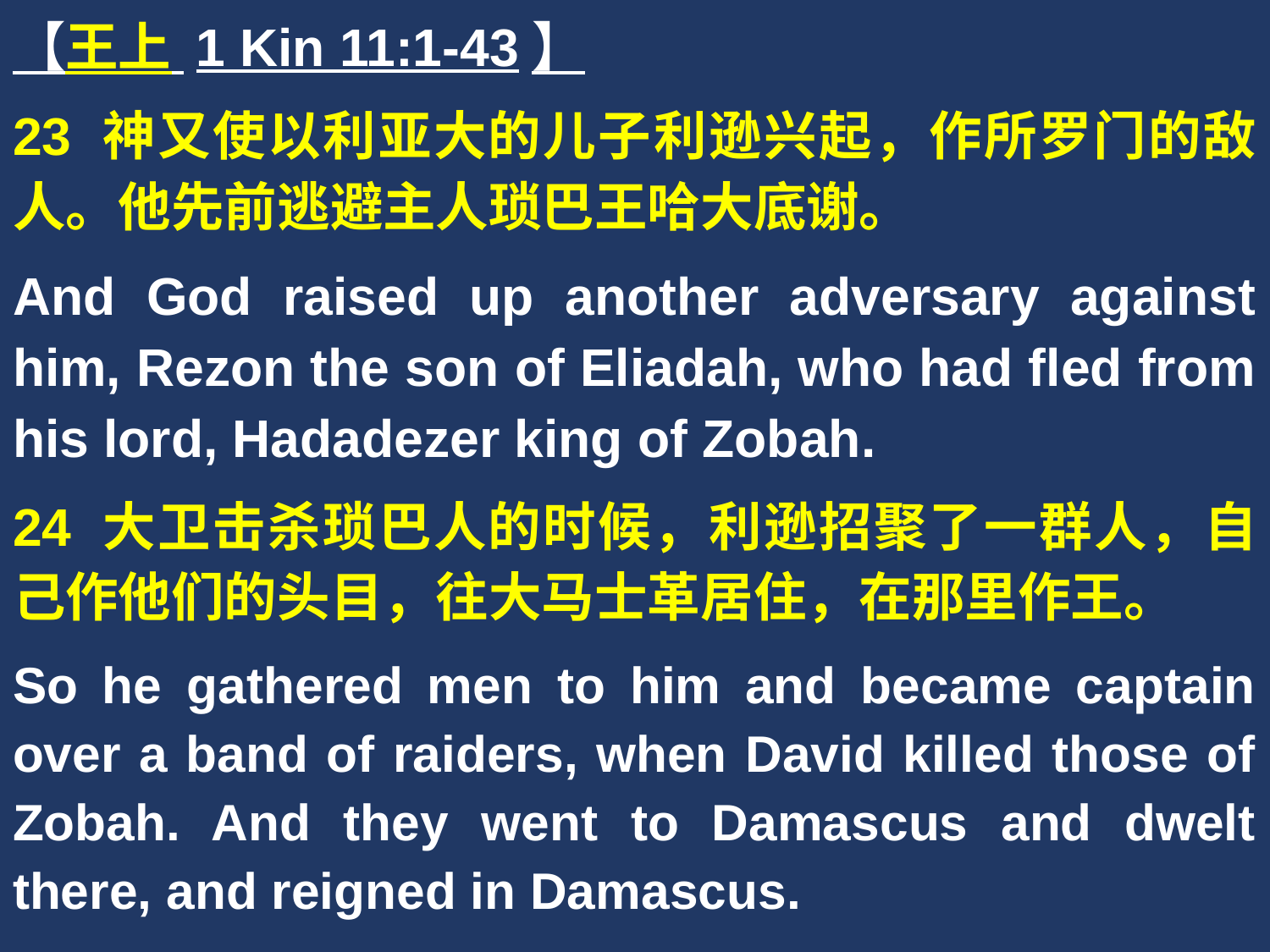

【王上 1 Kin 11:1-43】
23 神又使以利亚大的儿子利逊兴起，作所罗门的敌人。他先前逃避主人琐巴王哈大底谢。
And God raised up another adversary against him, Rezon the son of Eliadah, who had fled from his lord, Hadadezer king of Zobah.
24 大卫击杀琐巴人的时候，利逊招聚了一群人，自己作他们的头目，往大马士革居住，在那里作王。
So he gathered men to him and became captain over a band of raiders, when David killed those of Zobah. And they went to Damascus and dwelt there, and reigned in Damascus.